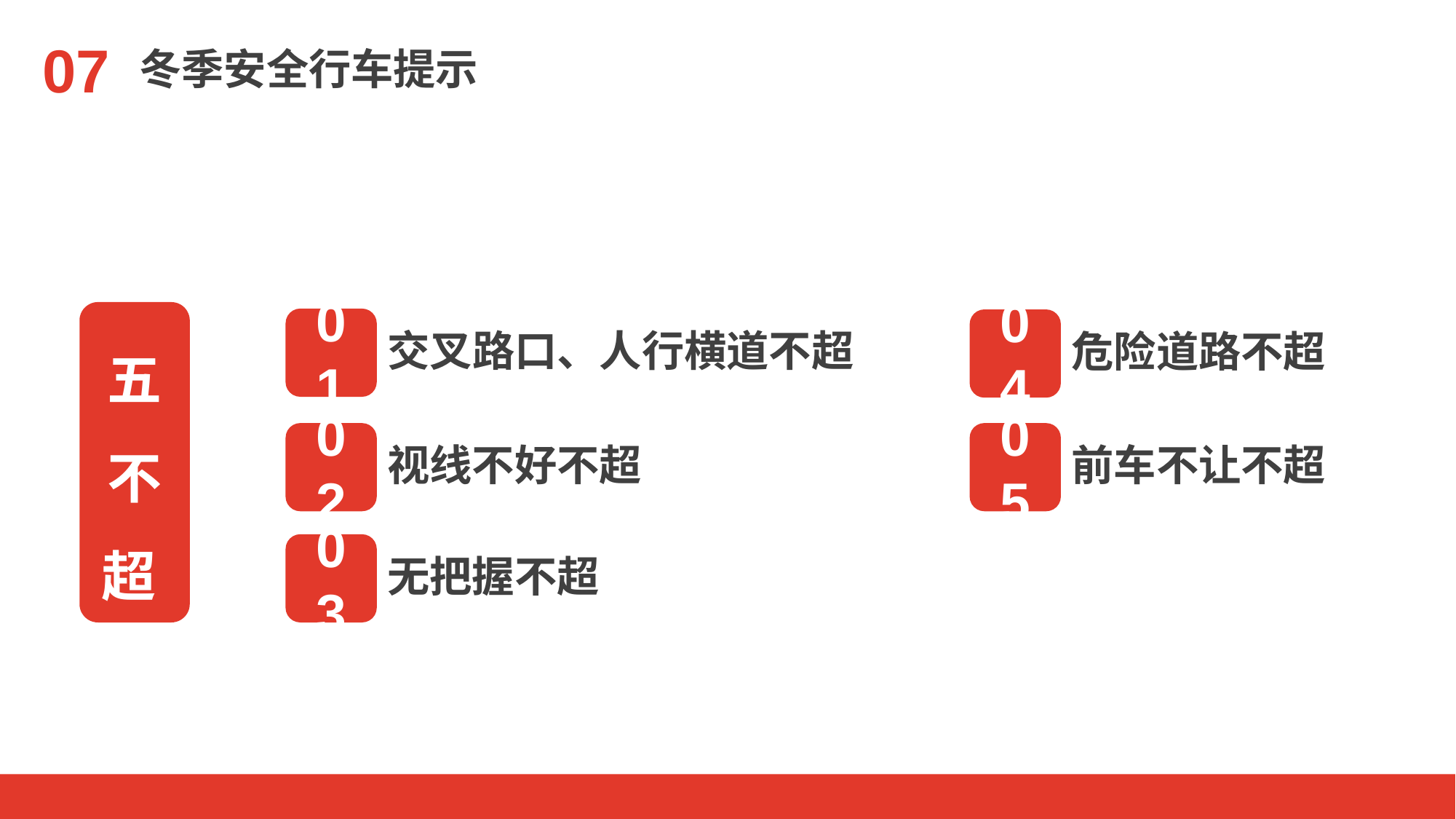

07
冬季安全行车提示
01
交叉路口、人行横道不超
04
危险道路不超
五 不 超
02
视线不好不超
05
前车不让不超
03
无把握不超